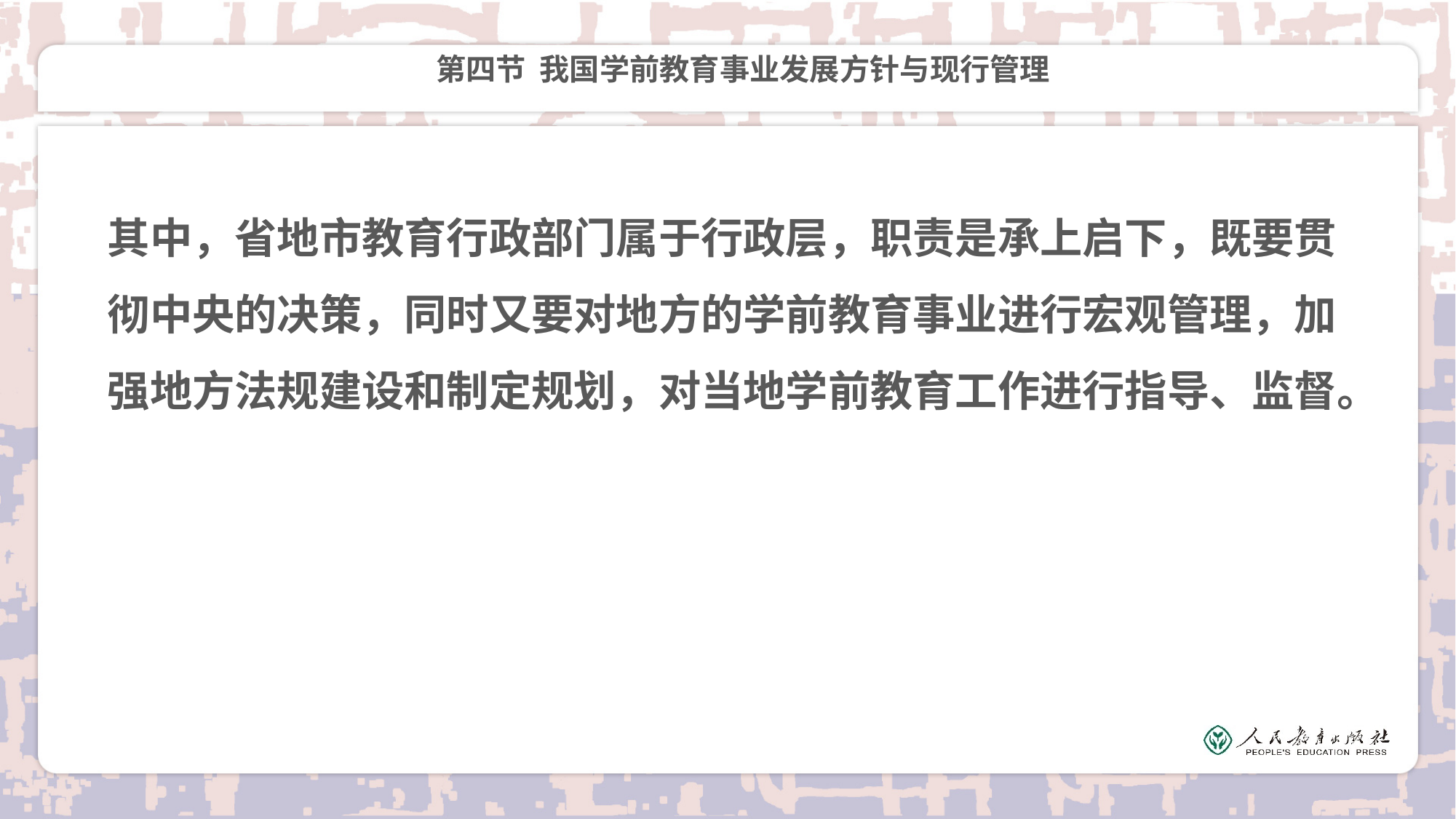

# 第四节  我国学前教育事业发展方针与现行管理
其中，省地市教育行政部门属于行政层，职责是承上启下，既要贯彻中央的决策，同时又要对地方的学前教育事业进行宏观管理，加强地方法规建设和制定规划，对当地学前教育工作进行指导、监督。